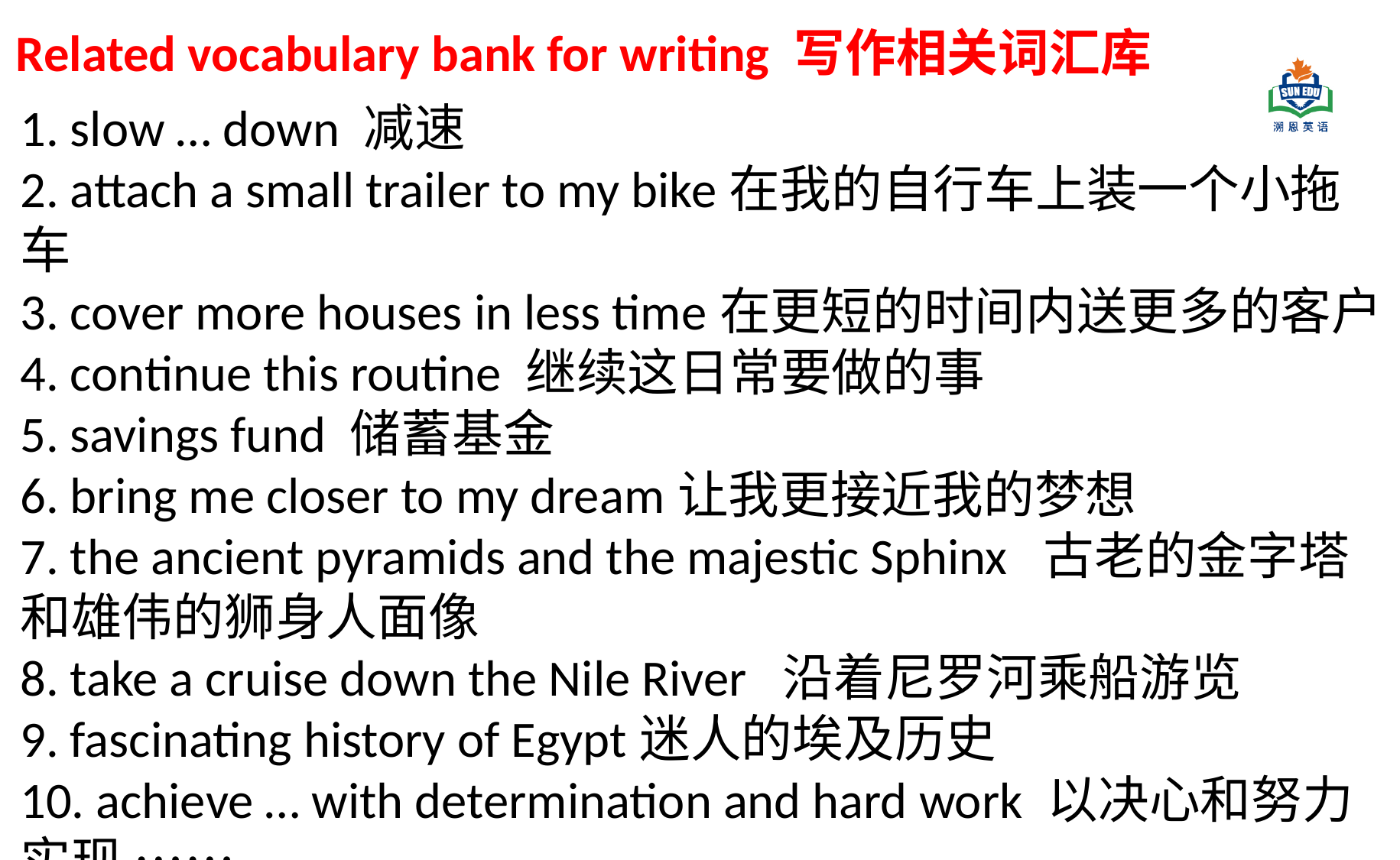

Related vocabulary bank for writing 写作相关词汇库
1. slow … down 减速
2. attach a small trailer to my bike在我的自行车上装一个小拖车
3. cover more houses in less time在更短的时间内送更多的客户4. continue this routine 继续这日常要做的事
5. savings fund 储蓄基金
6. bring me closer to my dream让我更接近我的梦想
7. the ancient pyramids and the majestic Sphinx  古老的金字塔和雄伟的狮身人面像
8. take a cruise down the Nile River  沿着尼罗河乘船游览
9. fascinating history of Egypt迷人的埃及历史
10. achieve … with determination and hard work 以决心和努力实现 ……